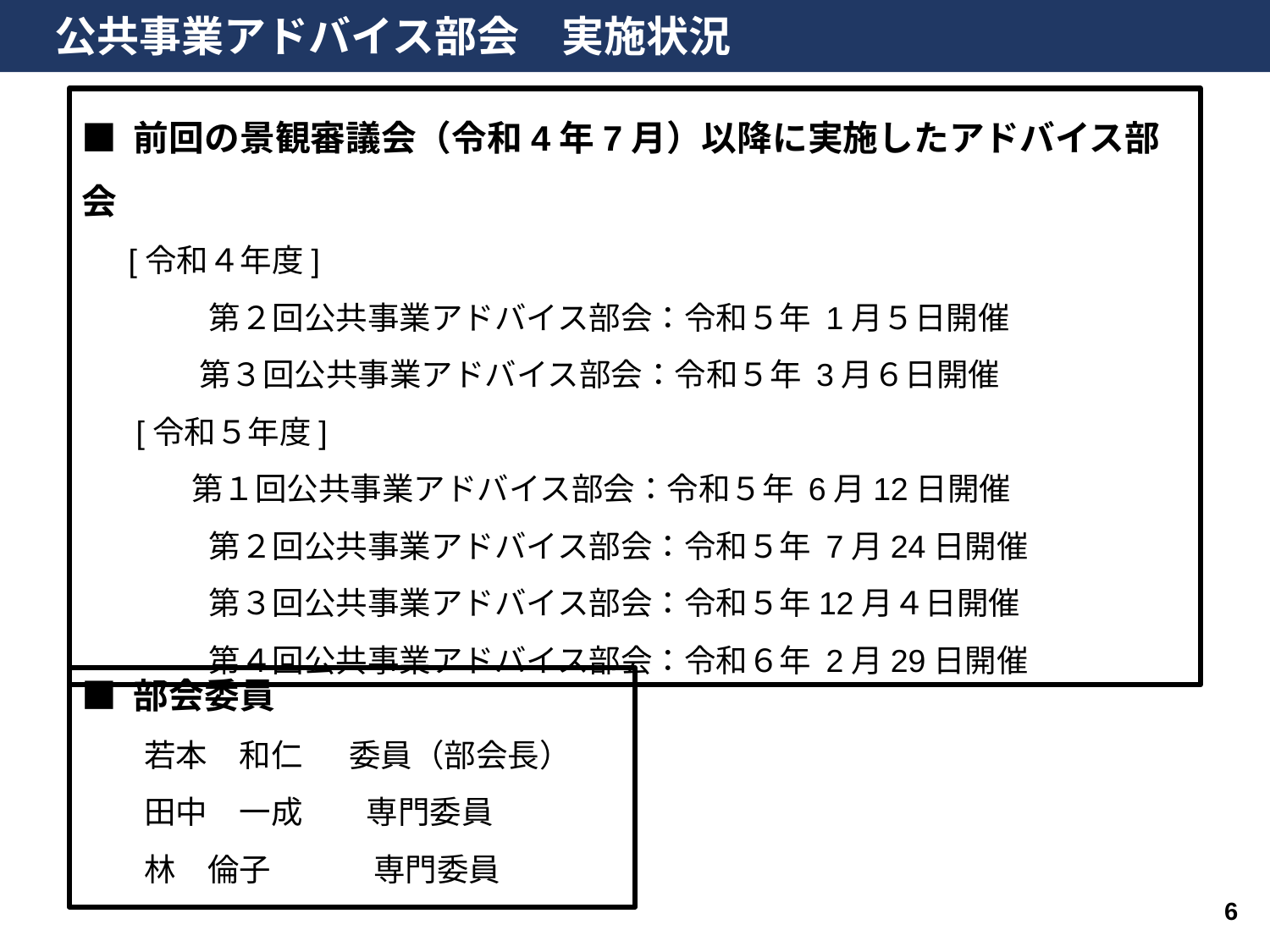

公共事業アドバイス部会　実施状況
■ 前回の景観審議会（令和4年7月）以降に実施したアドバイス部会
　 [令和４年度]
　　　　第２回公共事業アドバイス部会：令和５年 1月５日開催
 　　　 第３回公共事業アドバイス部会：令和５年 3月６日開催
 　[令和５年度]
　　　  第１回公共事業アドバイス部会：令和５年 6月12日開催
　　　　第２回公共事業アドバイス部会：令和５年 7月24日開催
　　　　第３回公共事業アドバイス部会：令和５年12月４日開催
　　　　第４回公共事業アドバイス部会：令和６年 2月29日開催
■ 部会委員
若本　和仁　  委員（部会長）
田中　一成　　専門委員
林　倫子　　　 専門委員
6